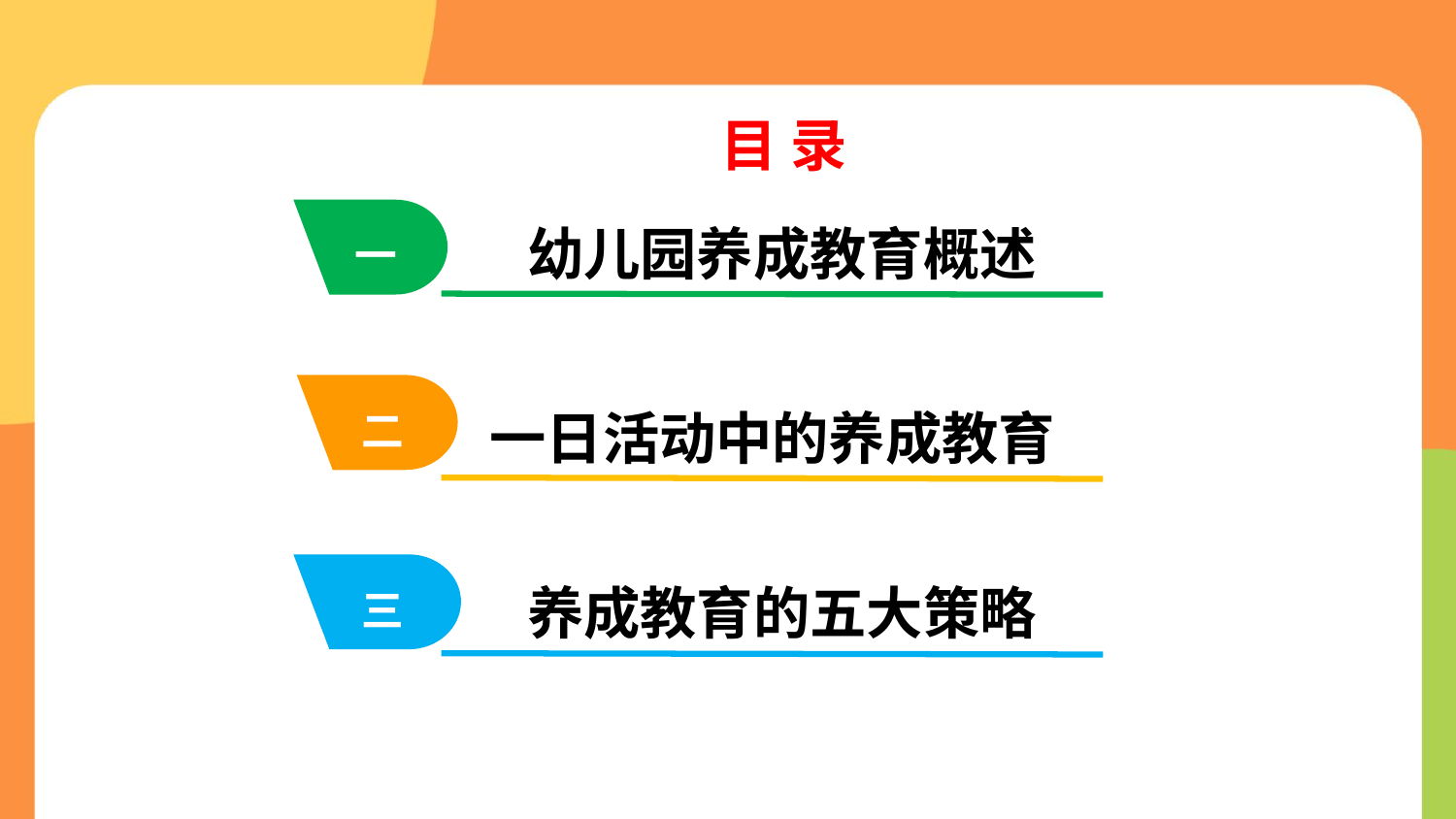

目 录
幼儿园养成教育概述
一
二
一日活动中的养成教育
养成教育的五大策略
三